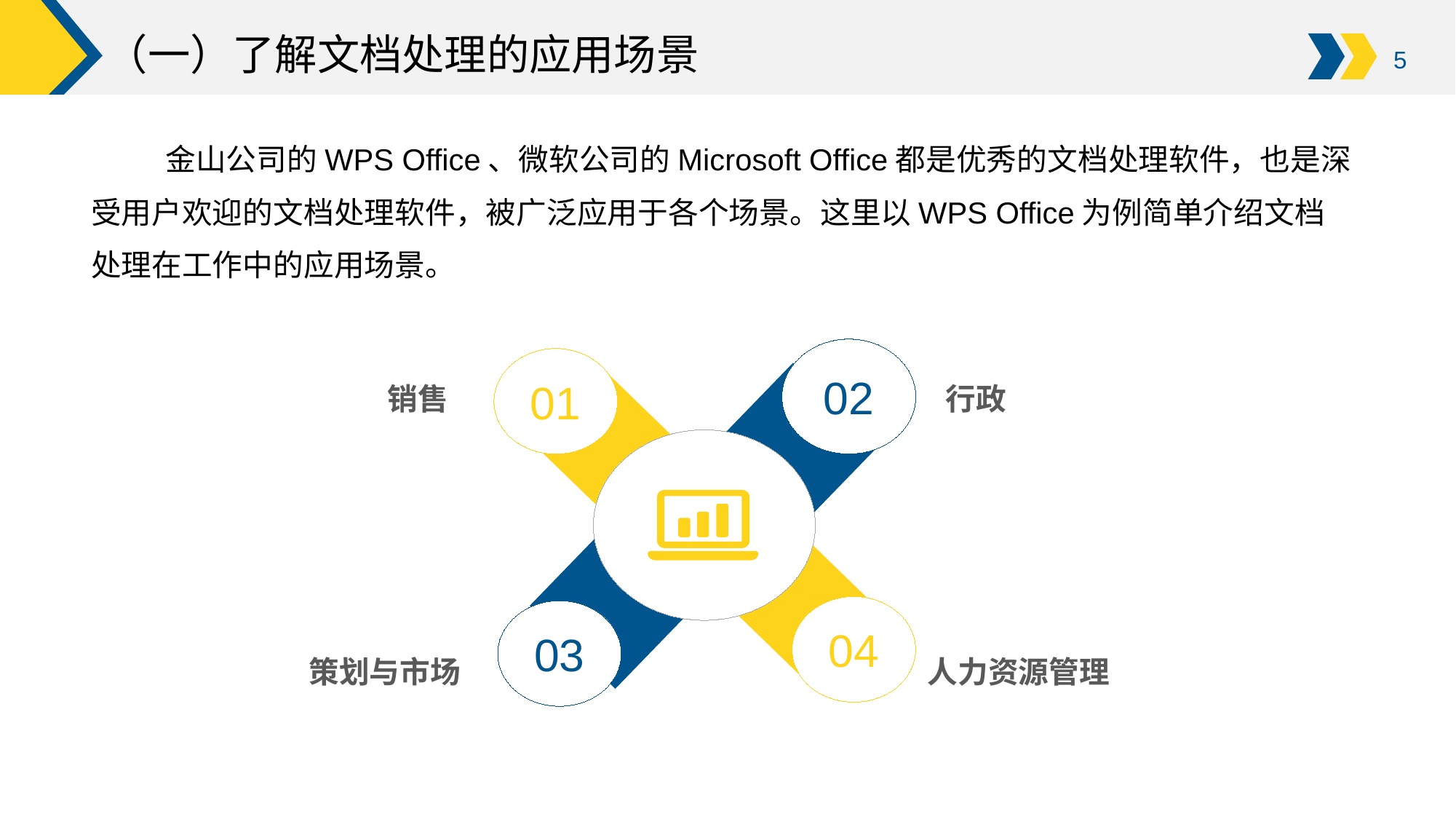

# （一）了解文档处理的应用场景
金山公司的WPS Office、微软公司的Microsoft Office都是优秀的文档处理软件，也是深受用户欢迎的文档处理软件，被广泛应用于各个场景。这里以WPS Office为例简单介绍文档处理在工作中的应用场景。
02
01

04
03
销售
行政
策划与市场
人力资源管理